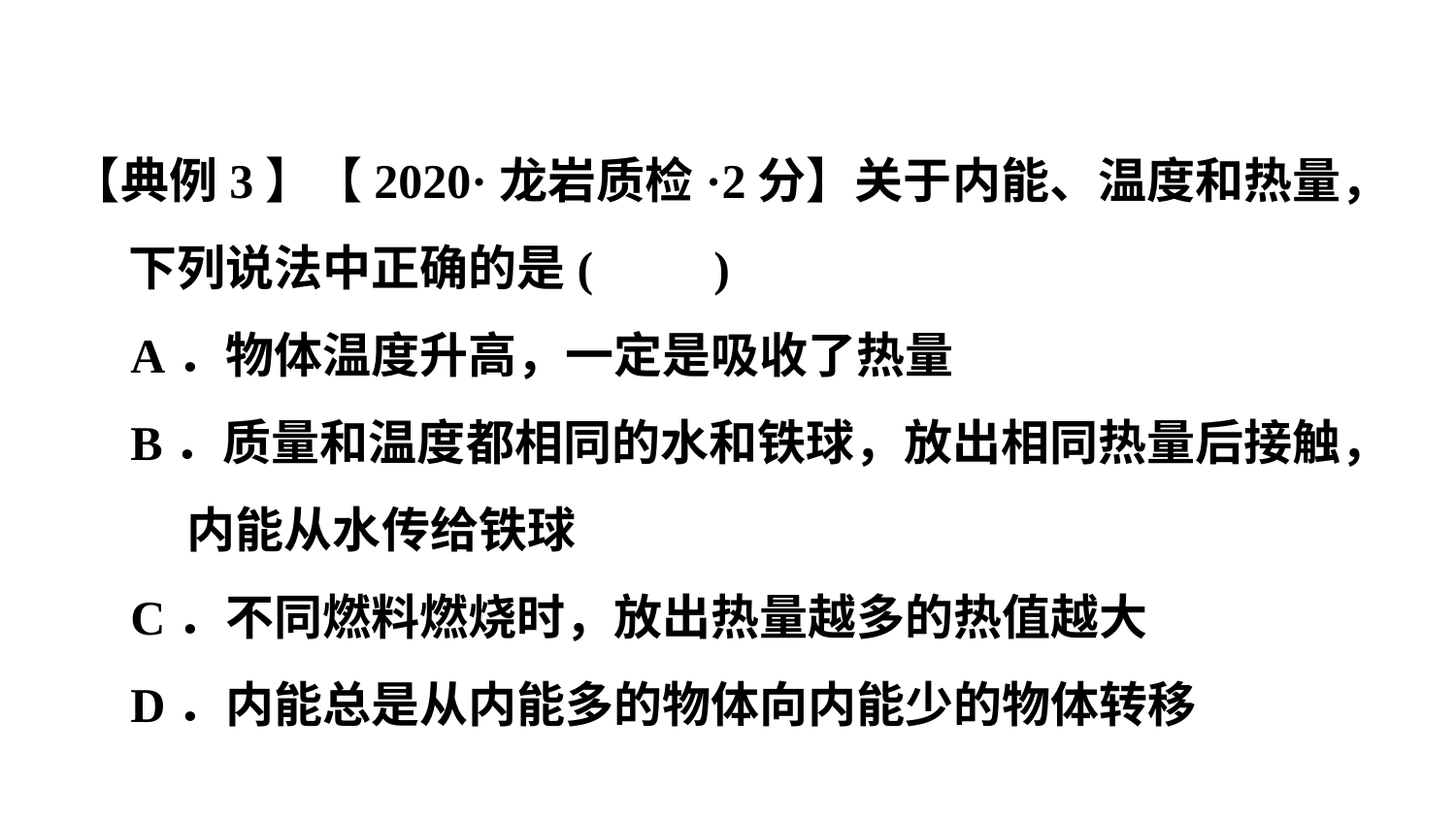

【典例3】【2020·龙岩质检·2分】关于内能、温度和热量，下列说法中正确的是(　　)
A．物体温度升高，一定是吸收了热量
B．质量和温度都相同的水和铁球，放出相同热量后接触，内能从水传给铁球
C．不同燃料燃烧时，放出热量越多的热值越大
D．内能总是从内能多的物体向内能少的物体转移